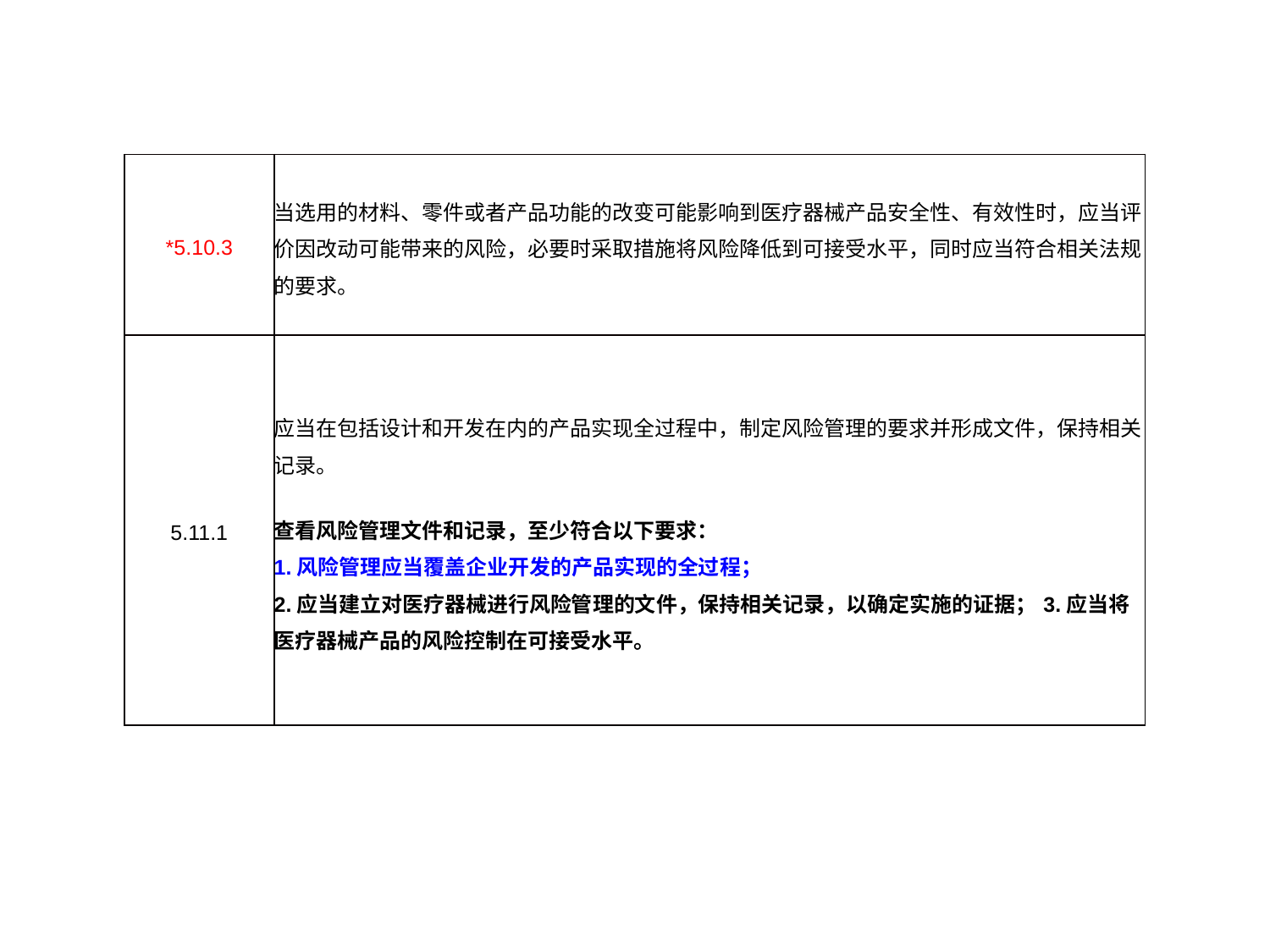

| \*5.10.3 | 当选用的材料、零件或者产品功能的改变可能影响到医疗器械产品安全性、有效性时，应当评价因改动可能带来的风险，必要时采取措施将风险降低到可接受水平，同时应当符合相关法规的要求。 |
| --- | --- |
| 5.11.1 | 应当在包括设计和开发在内的产品实现全过程中，制定风险管理的要求并形成文件，保持相关记录。 查看风险管理文件和记录，至少符合以下要求： 1.风险管理应当覆盖企业开发的产品实现的全过程； 2.应当建立对医疗器械进行风险管理的文件，保持相关记录，以确定实施的证据；3.应当将医疗器械产品的风险控制在可接受水平。 |
22